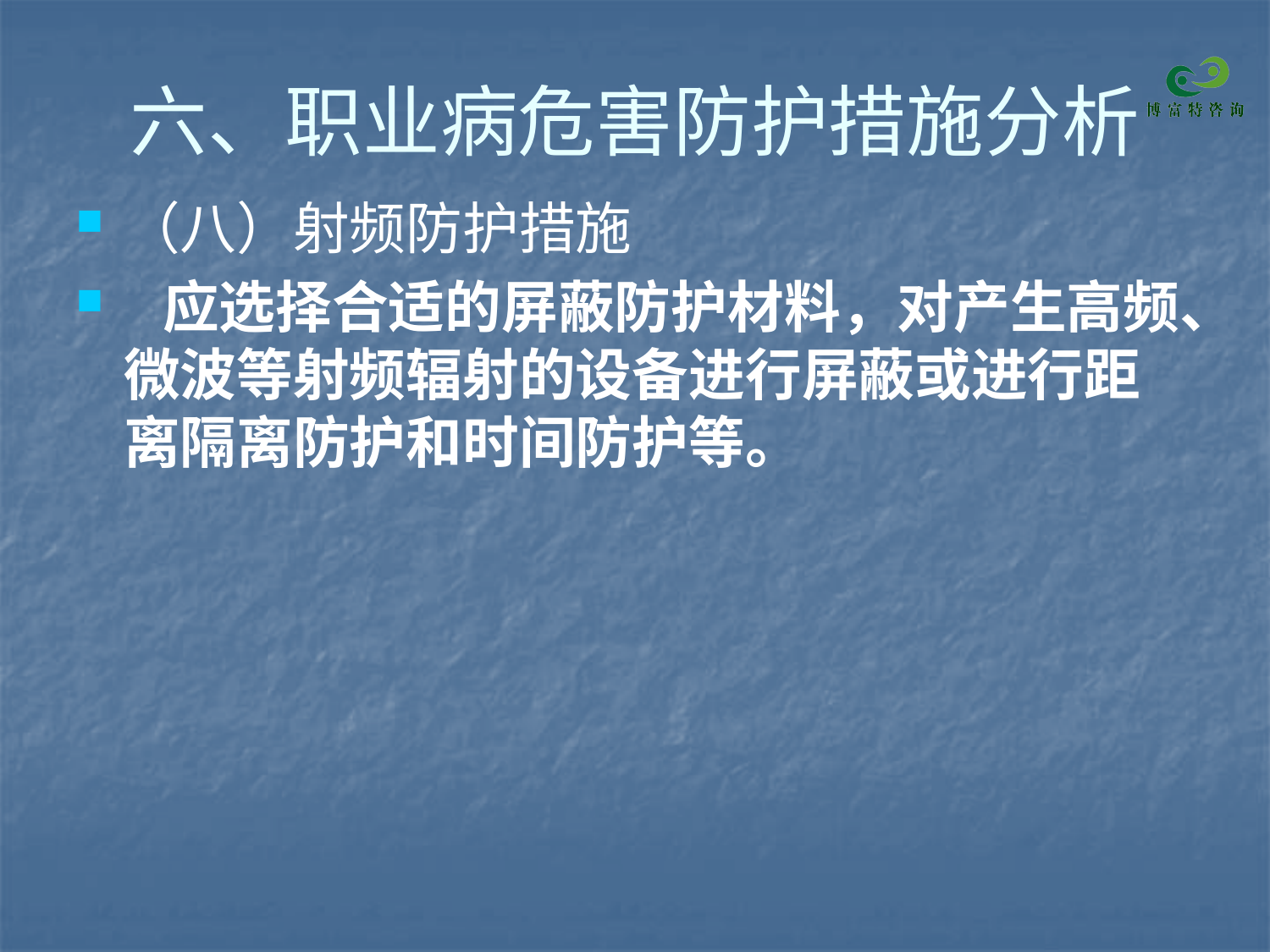

# 六、职业病危害防护措施分析
（八）射频防护措施
  应选择合适的屏蔽防护材料，对产生高频、微波等射频辐射的设备进行屏蔽或进行距离隔离防护和时间防护等。